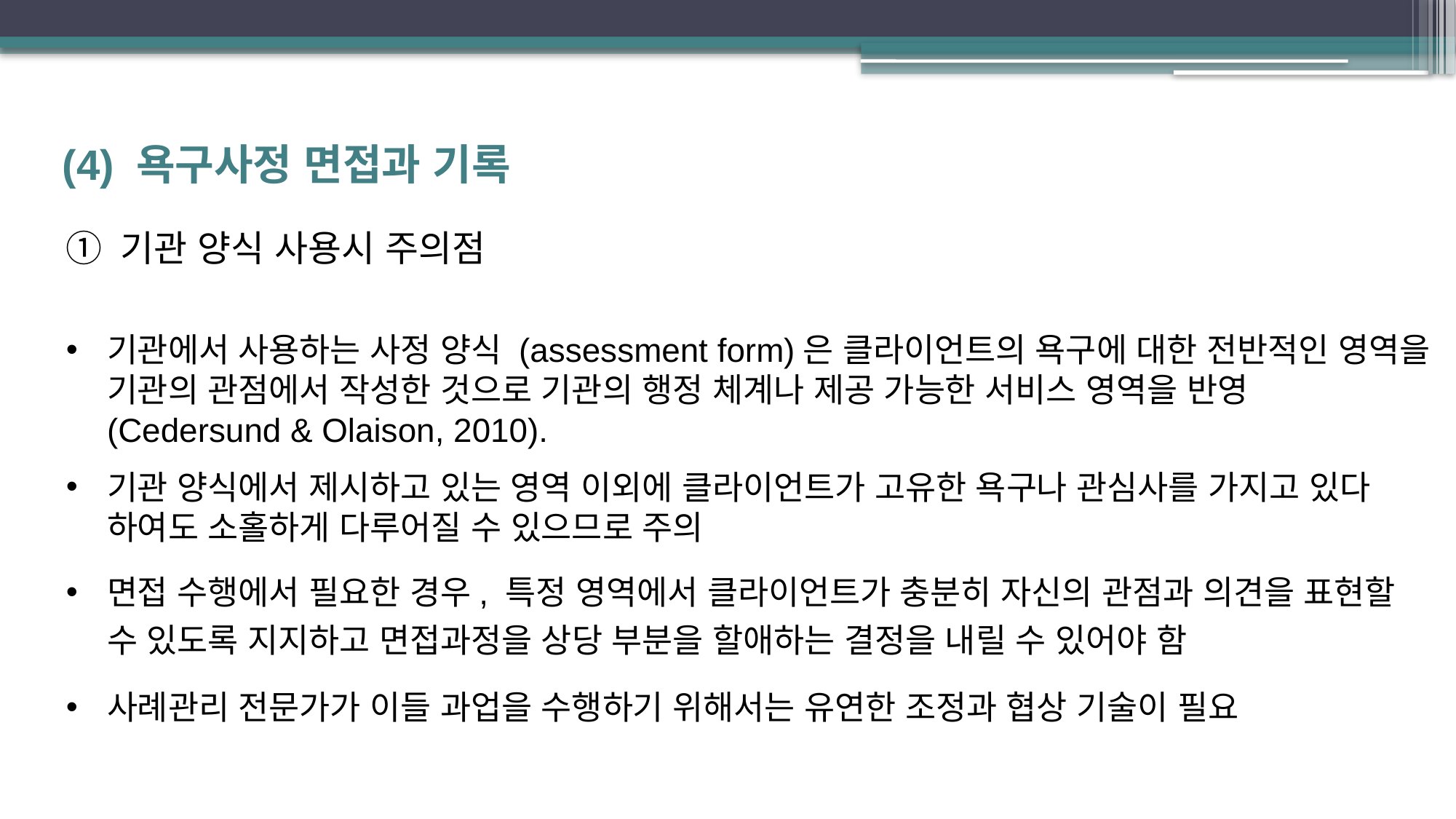

(4) 욕구사정 면접과 기록

기관 양식 사용시 주의점

기관에서 사용하는 사정 양식 (assessment form)은 클라이언트의 욕구에 대한 전반적인 영역을 기관의 관점에서 작성한 것으로 기관의 행정 체계나 제공 가능한 서비스 영역을 반영 (Cedersund & Olaison, 2010).

기관 양식에서 제시하고 있는 영역 이외에 클라이언트가 고유한 욕구나 관심사를 가지고 있다 하여도 소홀하게 다루어질 수 있으므로 주의

면접 수행에서 필요한 경우, 특정 영역에서 클라이언트가 충분히 자신의 관점과 의견을 표현할 수 있도록 지지하고 면접과정을 상당 부분을 할애하는 결정을 내릴 수 있어야 함

사례관리 전문가가 이들 과업을 수행하기 위해서는 유연한 조정과 협상 기술이 필요